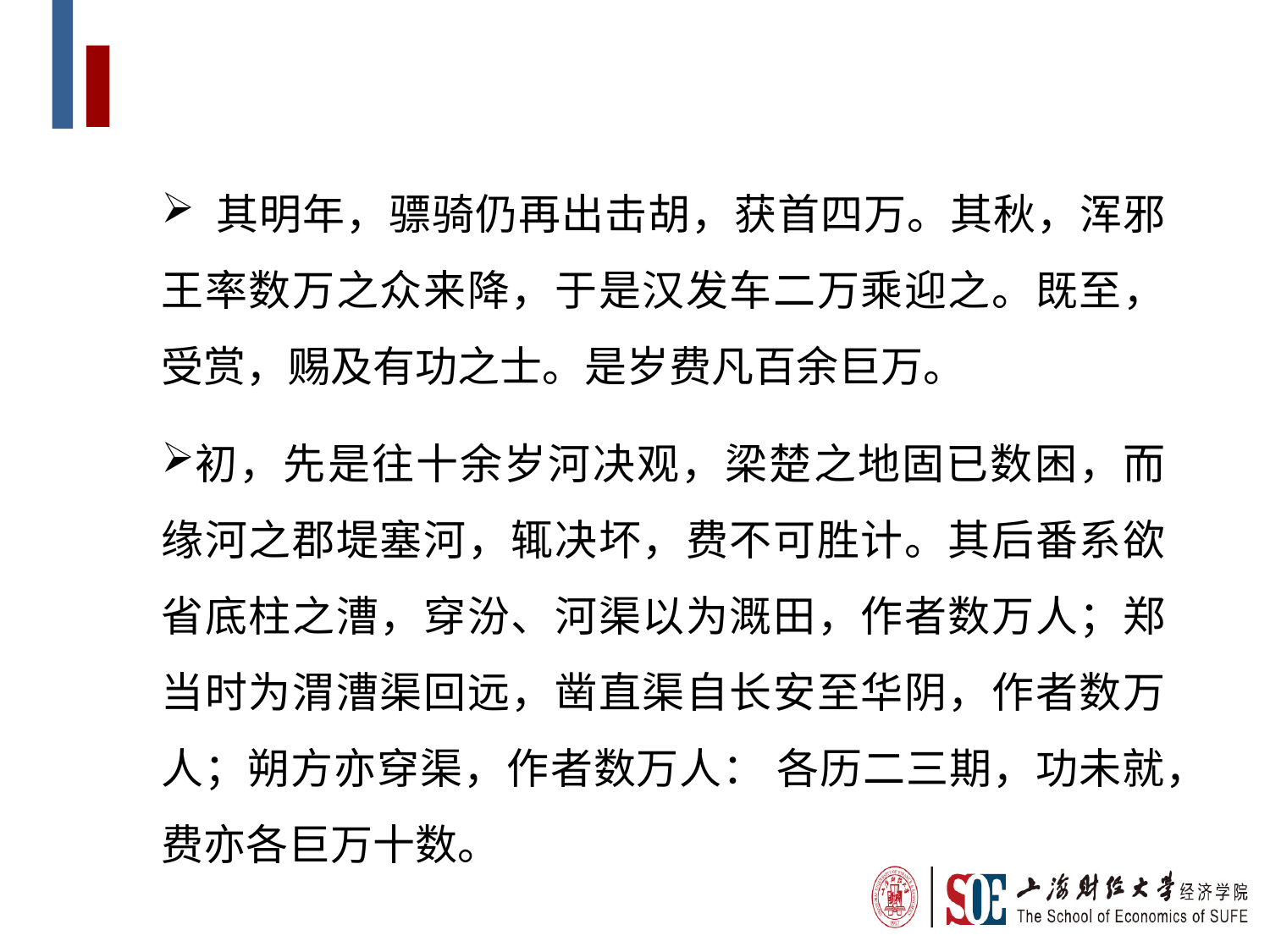

其明年，骠骑仍再出击胡，获首四万。其秋，浑邪王率数万之众来降，于是汉发车二万乘迎之。既至，受赏，赐及有功之士。是岁费凡百余巨万。
初，先是往十余岁河决观，梁楚之地固已数困，而缘河之郡堤塞河，辄决坏，费不可胜计。其后番系欲省底柱之漕，穿汾、河渠以为溉田，作者数万人；郑当时为渭漕渠回远，凿直渠自长安至华阴，作者数万人；朔方亦穿渠，作者数万人： 各历二三期，功未就，费亦各巨万十数。